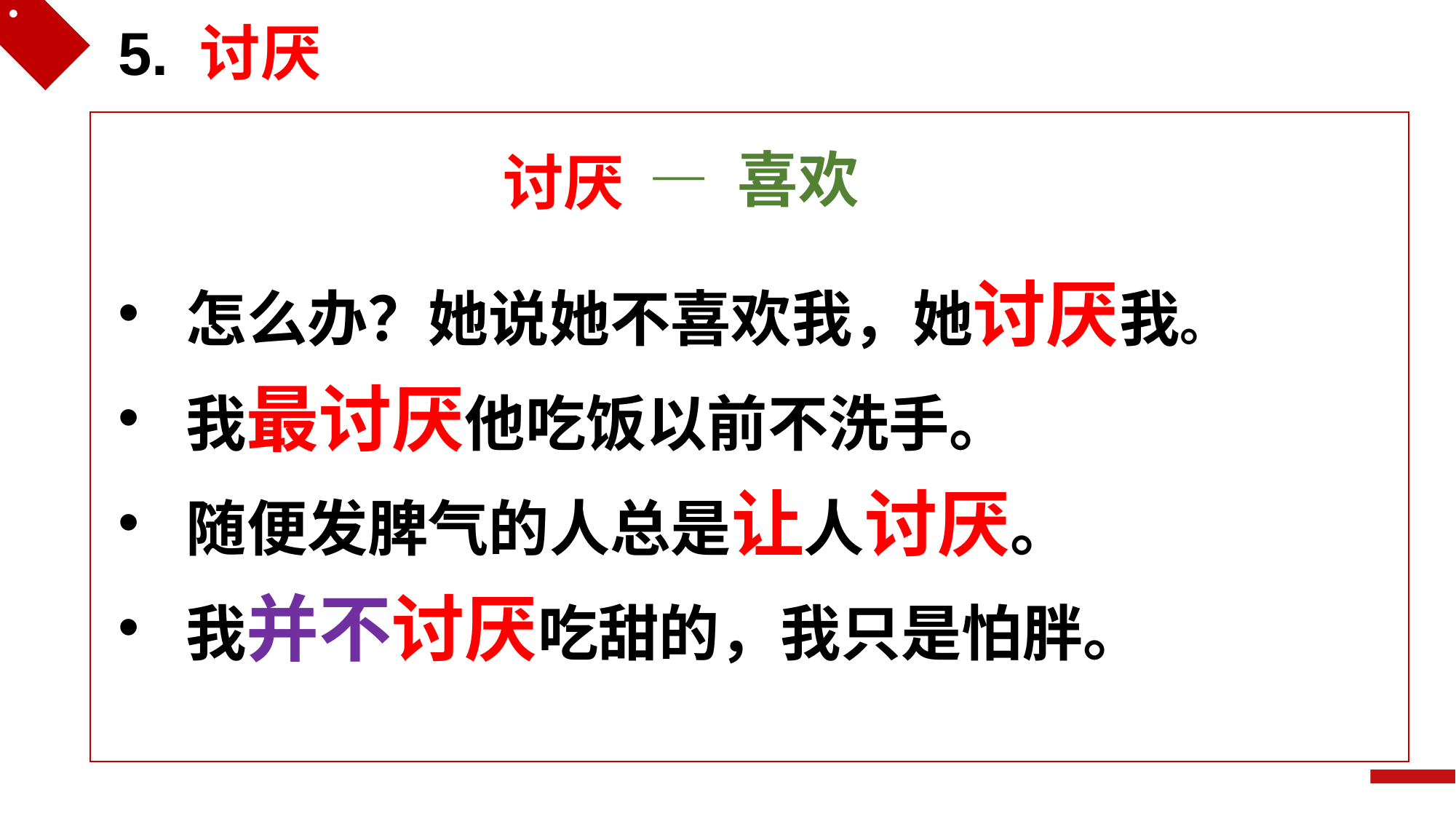

5. 讨厌
— 喜欢

讨厌
怎么办？她说她不喜欢我，她讨厌我。
我最讨厌他吃饭以前不洗手。
随便发脾气的人总是让人讨厌。
我并不讨厌吃甜的，我只是怕胖。